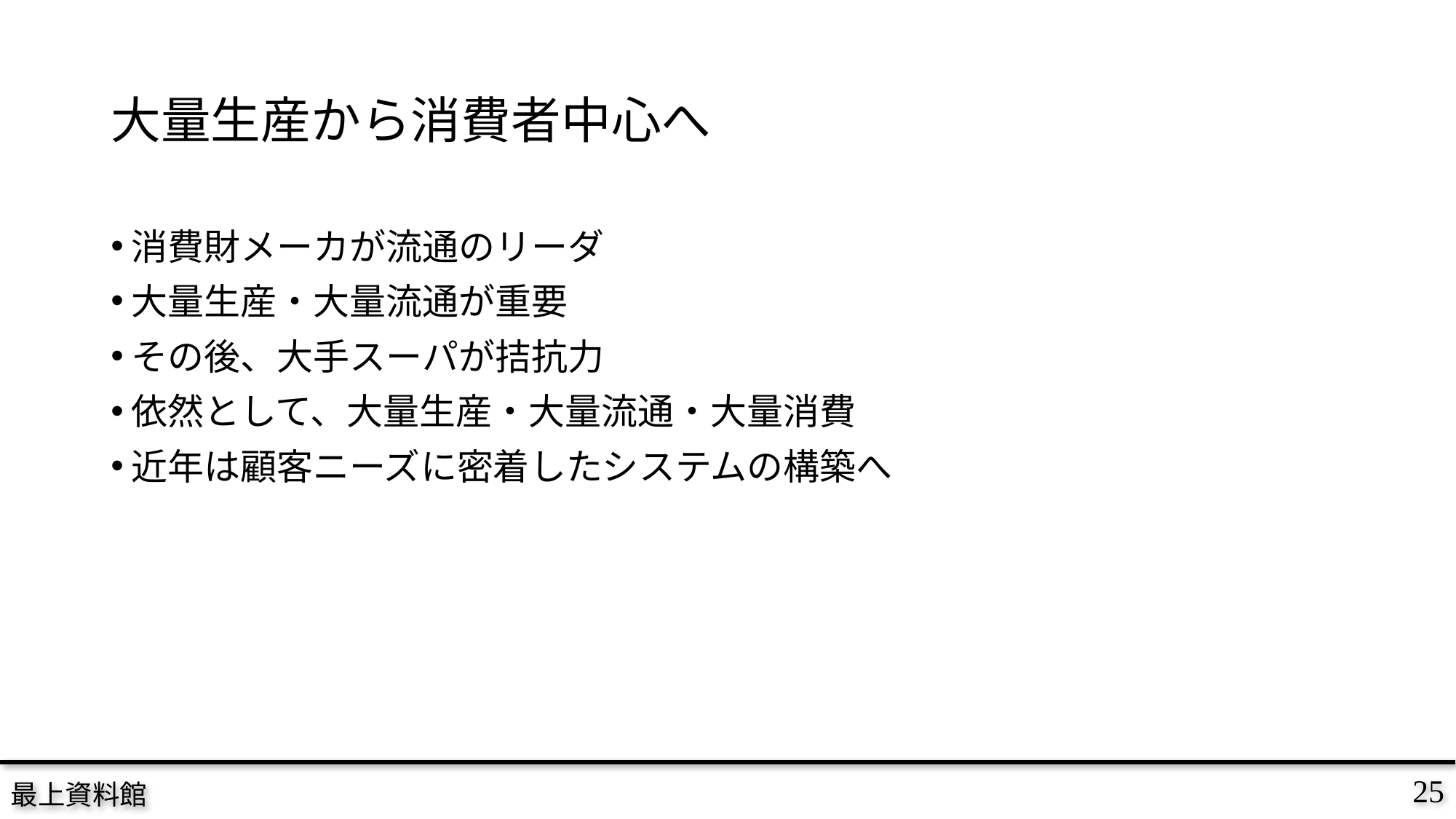

# 大量生産から消費者中心へ
消費財メーカが流通のリーダ
大量生産・大量流通が重要
その後、大手スーパが拮抗力
依然として、大量生産・大量流通・大量消費
近年は顧客ニーズに密着したシステムの構築へ